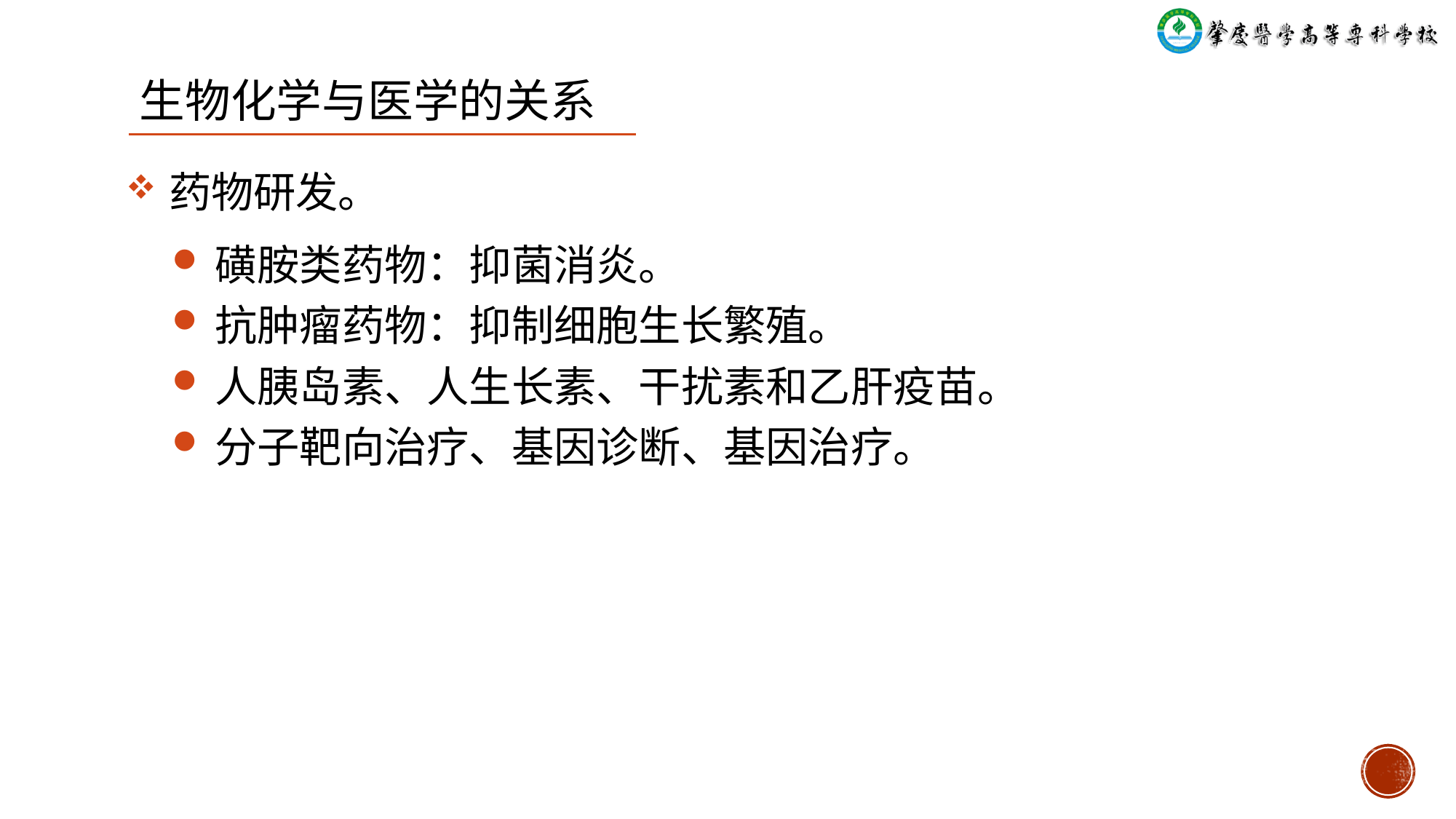

生物化学与医学的关系
药物研发。
磺胺类药物：抑菌消炎。
抗肿瘤药物：抑制细胞生长繁殖。
人胰岛素、人生长素、干扰素和乙肝疫苗。
分子靶向治疗、基因诊断、基因治疗。